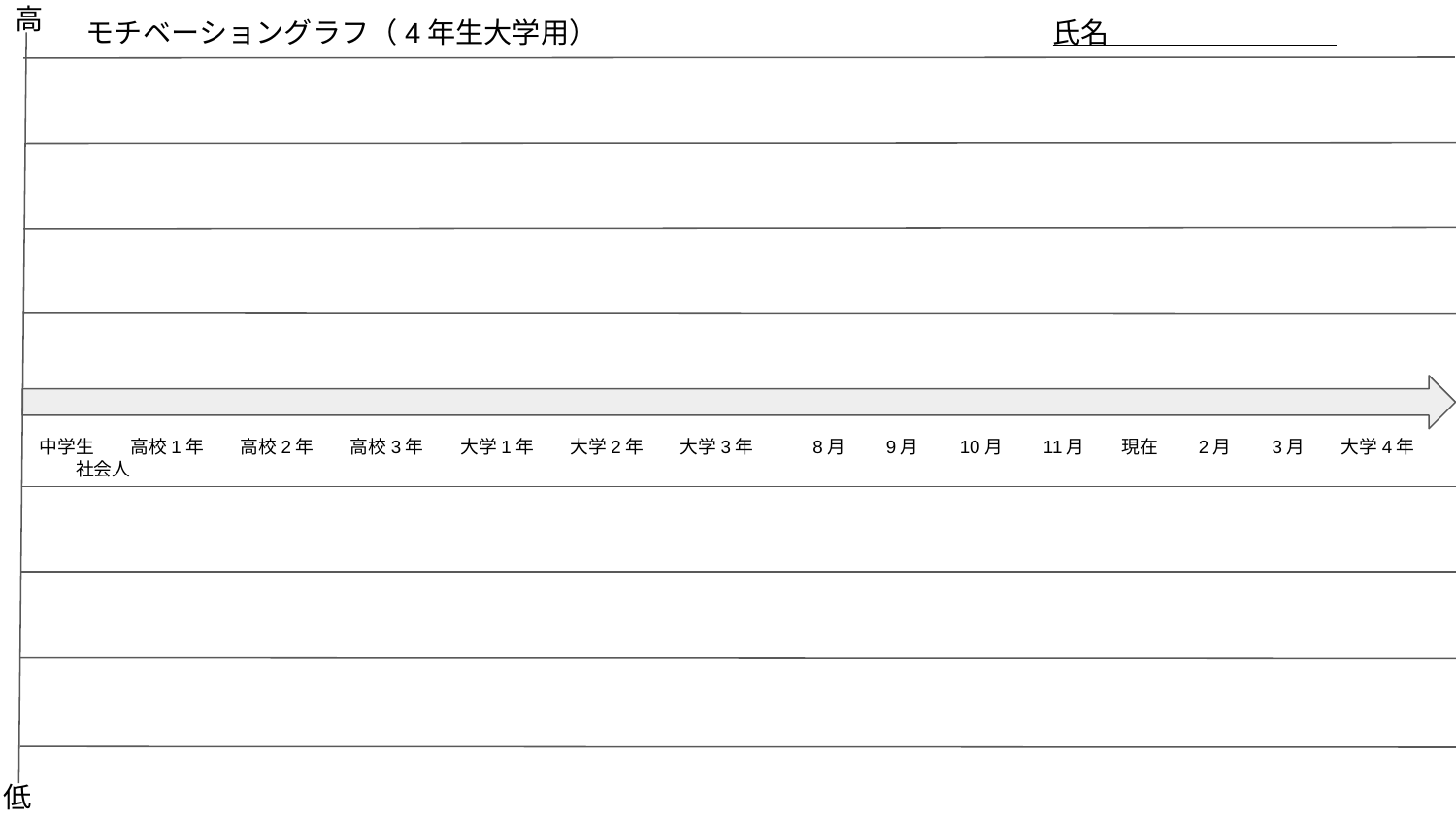

モチベーショングラフ（4年生大学用）
氏名
高

中学生　　高校1年　　高校2年　　高校3年　　大学1年　　大学2年　　大学3年　　　8月　　9月　　10月　　11月　　現在　　2月　　3月　　大学4年　　社会人
低